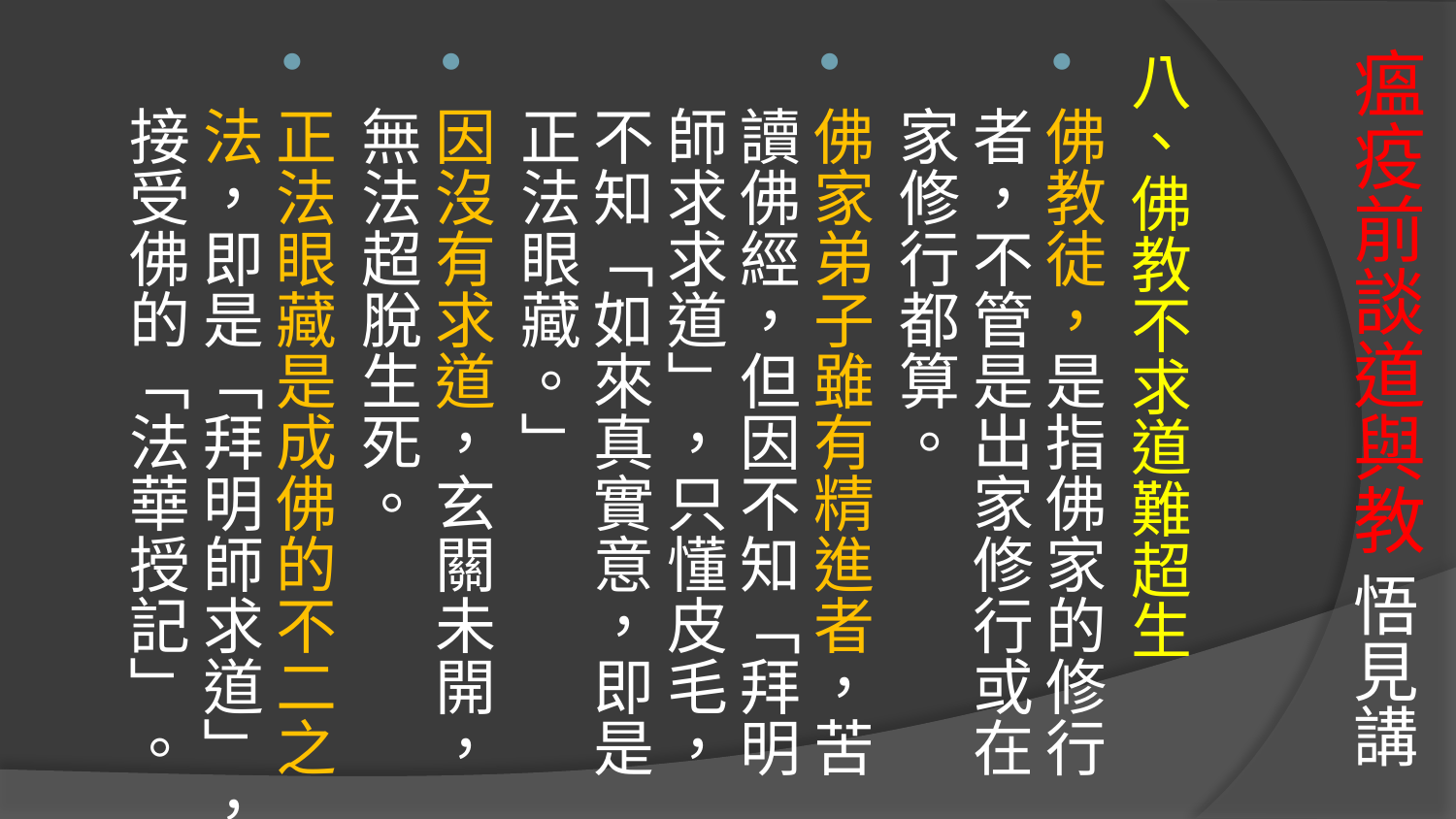

# 瘟疫前談道與教 悟見講
八、佛教不求道難超生
佛教徒，是指佛家的修行者，不管是出家修行或在家修行都算。
佛家弟子雖有精進者，苦讀佛經，但因不知「拜明師求求道」，只懂皮毛，不知「如來真實意，即是正法眼藏。」
因沒有求道，玄關未開，無法超脫生死。
正法眼藏是成佛的不二之法，即是「拜明師求道」，接受佛的「法華授記」。